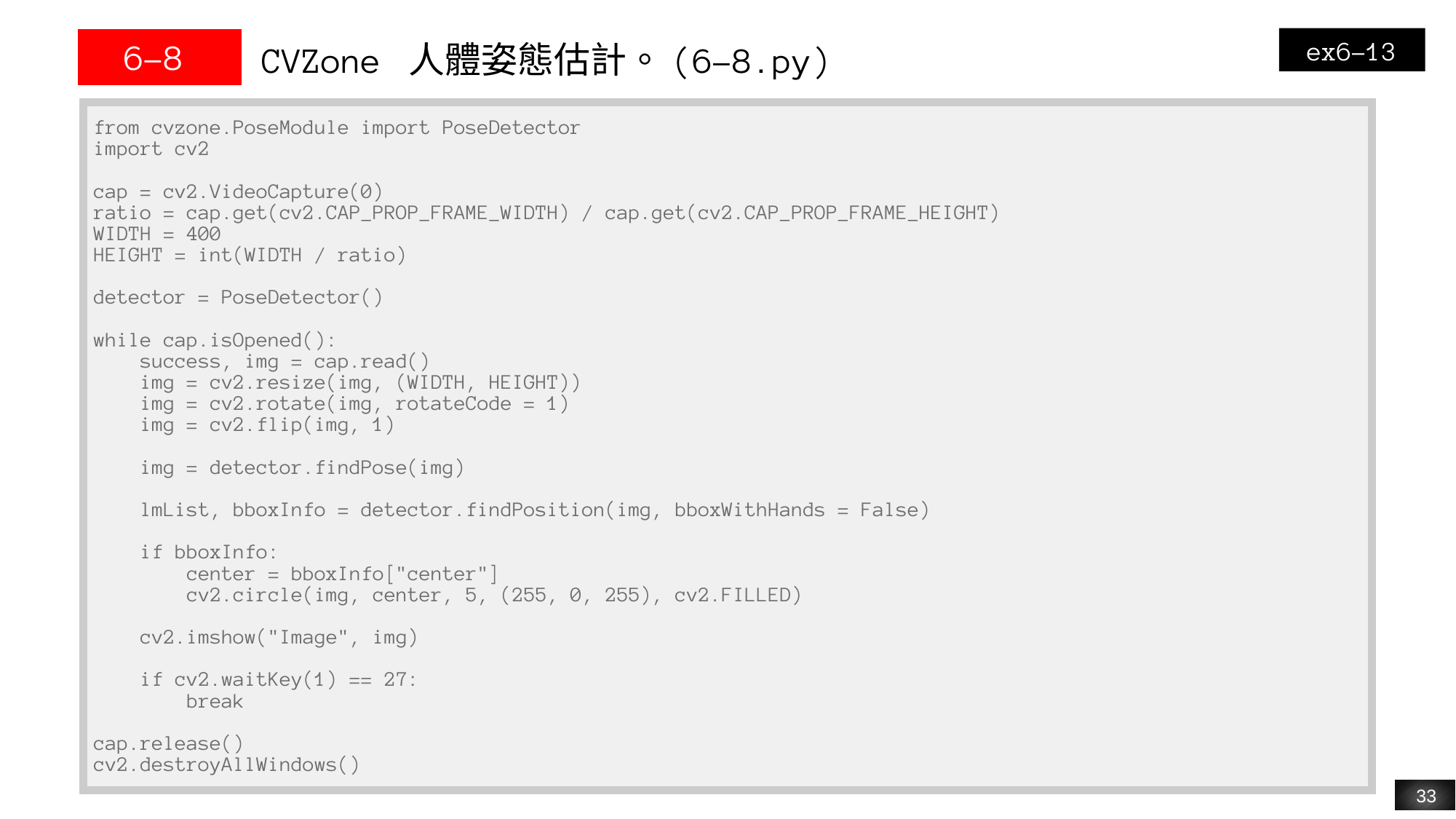

ex6-13
| 6-8 | CVZone 人體姿態估計。(6-8.py) |
| --- | --- |
| from cvzone.PoseModule import PoseDetector import cv2 cap = cv2.VideoCapture(0) ratio = cap.get(cv2.CAP\_PROP\_FRAME\_WIDTH) / cap.get(cv2.CAP\_PROP\_FRAME\_HEIGHT) WIDTH = 400 HEIGHT = int(WIDTH / ratio) detector = PoseDetector() while cap.isOpened(): success, img = cap.read() img = cv2.resize(img, (WIDTH, HEIGHT)) img = cv2.rotate(img, rotateCode = 1) img = cv2.flip(img, 1) img = detector.findPose(img) lmList, bboxInfo = detector.findPosition(img, bboxWithHands = False) if bboxInfo: center = bboxInfo["center"] cv2.circle(img, center, 5, (255, 0, 255), cv2.FILLED) cv2.imshow("Image", img) if cv2.waitKey(1) == 27: break cap.release() cv2.destroyAllWindows() |
| --- |